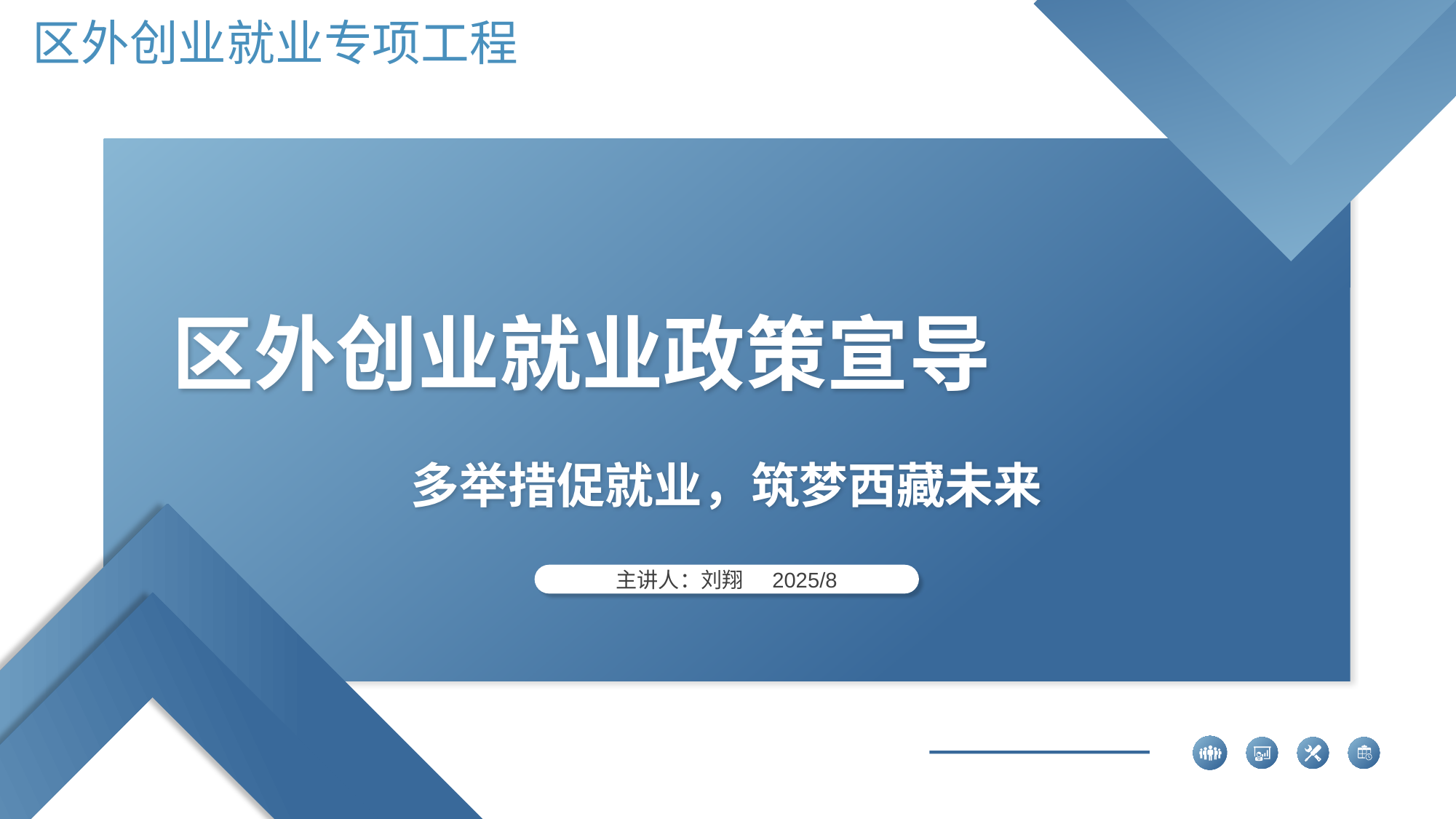

区外创业就业专项工程
区外创业就业政策宣导
多举措促就业，筑梦西藏未来
主讲人：刘翔     2025/8